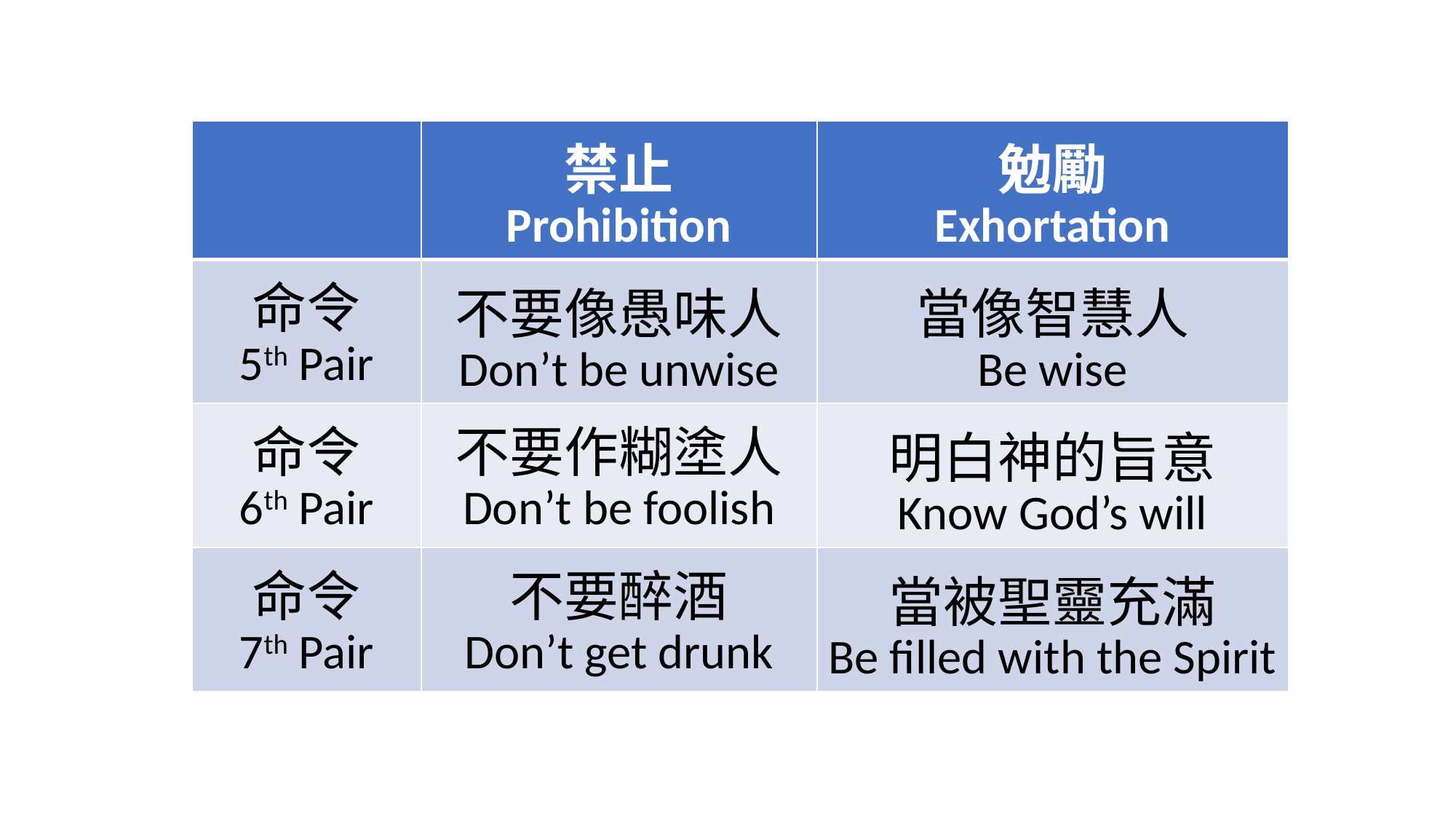

|  | 禁止 Prohibition | 勉勵 Exhortation |
| --- | --- | --- |
| 命令 5th Pair | 不要像愚味人 Don’t be unwise | 當像智慧人 Be wise |
| 命令 6th Pair | 不要作糊塗人 Don’t be foolish | 明白神的旨意 Know God’s will |
| 命令 7th Pair | 不要醉酒 Don’t get drunk | 當被聖靈充滿 Be filled with the Spirit |